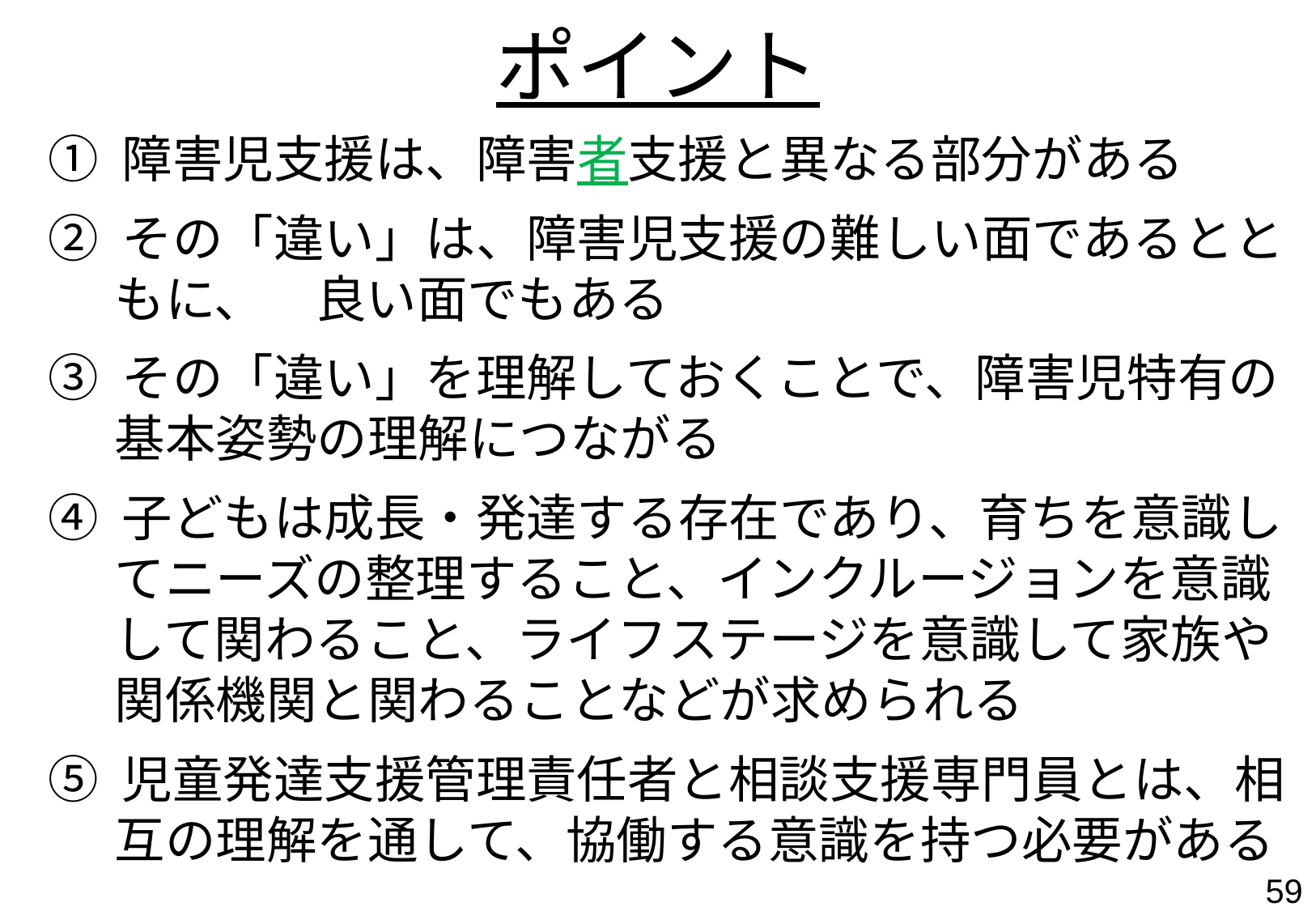

# ポイント
① 障害児支援は、障害者支援と異なる部分がある
② その「違い」は、障害児支援の難しい面であるとともに、　良い面でもある
③ その「違い」を理解しておくことで、障害児特有の基本姿勢の理解につながる
④ 子どもは成長・発達する存在であり、育ちを意識してニーズの整理すること、インクルージョンを意識して関わること、ライフステージを意識して家族や関係機関と関わることなどが求められる
⑤ 児童発達支援管理責任者と相談支援専門員とは、相互の理解を通して、協働する意識を持つ必要がある
59